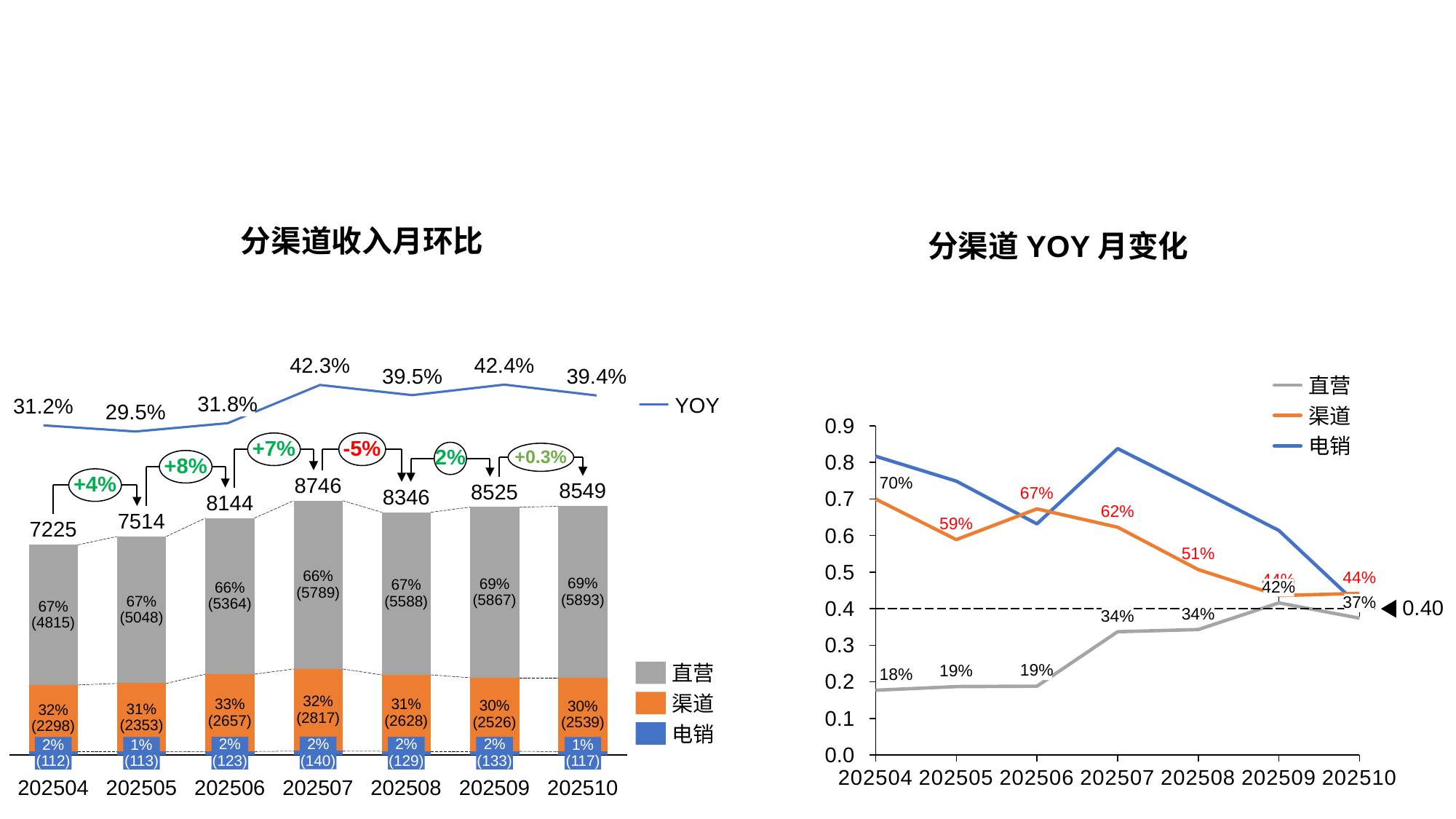

分渠道收入月环比
分渠道YOY月变化
42.4%
42.3%
39.5%
39.4%

### Chart

| Category |  |
|---|---|
直营
31.8%
YOY
31.2%
29.5%
渠道
0.9

### Chart

| Category |  |  |  |
|---|---|---|---|
+7%
-5%
电销
2%
+0.3%
+8%
0.8
+4%
8746
70%
8549
8525
67%
8346
0.7

### Chart

| Category |  |  |  |
|---|---|---|---|
8144
62%
7514
59%
7225
0.6
51%
0.5
66%
(5789)
44%
44%
69%
(5893)
69%
(5867)
67%
(5588)
42%
66%
(5364)
67%
(5048)
37%
0.40
0.4
67%
(4815)

34%
34%
0.3

19%
19%
直营
18%
0.2

渠道
32%
(2817)
33%
(2657)
31%
(2628)
30%
(2526)
30%
(2539)
31%
(2353)
32%
(2298)
0.1

电销
2%
(140)
2%
(123)
2%
(129)
2%
(133)
2%
(112)
1%
(113)
1%
(117)
0.0
202504
202505
202506
202507
202508
202509
202510